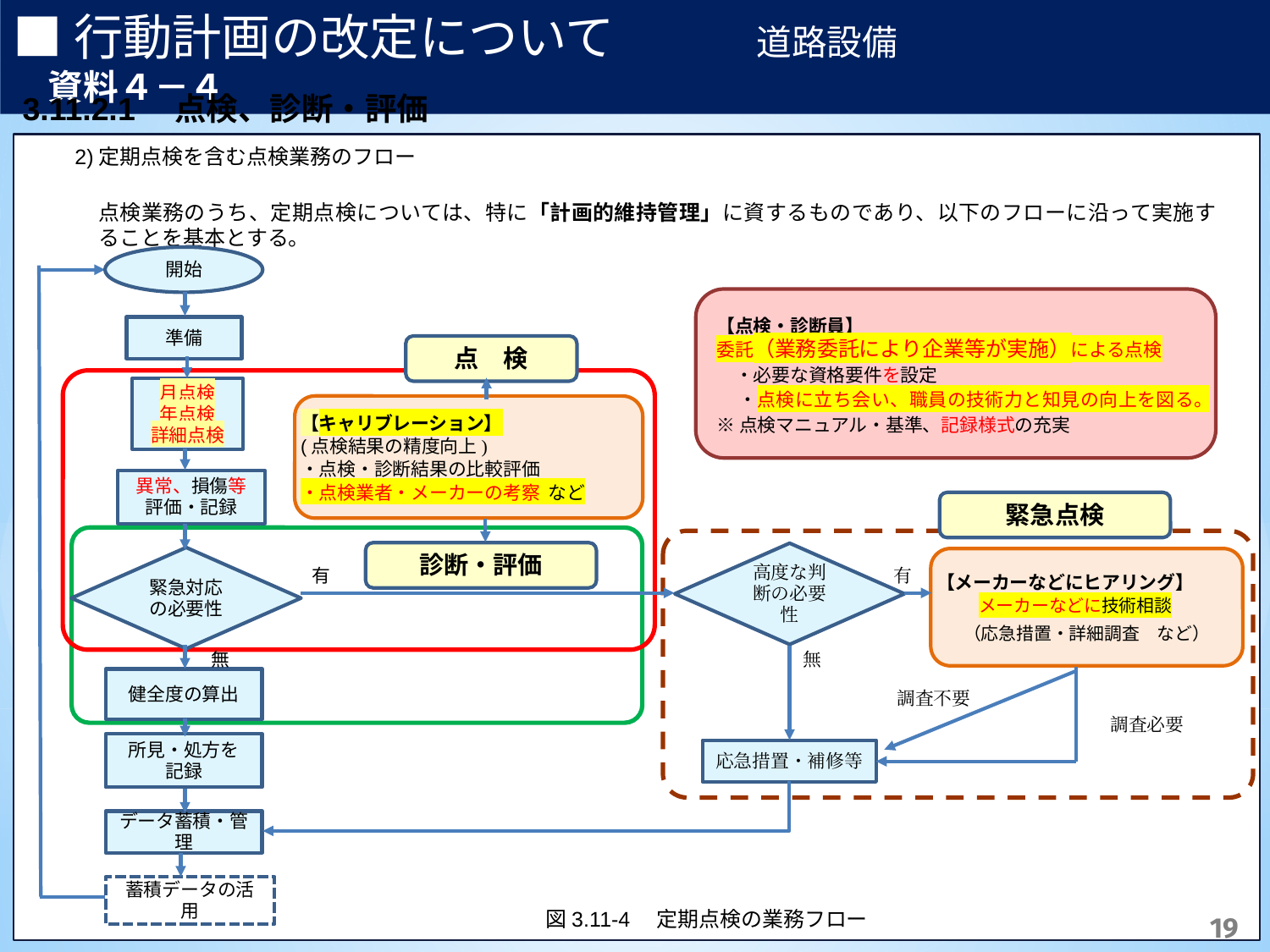

■行動計画の改定について　　　　道路設備　　　　　　　　　　　資料４－４
3.11.2.1　点検、診断・評価

2)定期点検を含む点検業務のフロー
点検業務のうち、定期点検については、特に「計画的維持管理」に資するものであり、以下のフローに沿って実施することを基本とする。
開始
【点検・診断員】
委託（業務委託により企業等が実施）による点検
　・必要な資格要件を設定
　・点検に立ち会い、職員の技術力と知見の向上を図る。
※点検マニュアル・基準、記録様式の充実
準備
点　検

月点検
年点検
詳細点検
【キャリブレーション】
(点検結果の精度向上)
・点検・診断結果の比較評価
・点検業者・メーカーの考察  など
異常、損傷等
評価・記録
緊急点検

診断・評価
高度な判断の必要性
緊急対応の必要性
【メーカーなどにヒアリング】
　　メーカーなどに技術相談
（応急措置・詳細調査　など）
有
有
無
無
健全度の算出
所見・処方を
記録
応急措置・補修等

データ蓄積・管理
蓄積データの活用
調査不要
調査必要
図3.11‑4　定期点検の業務フロー
19